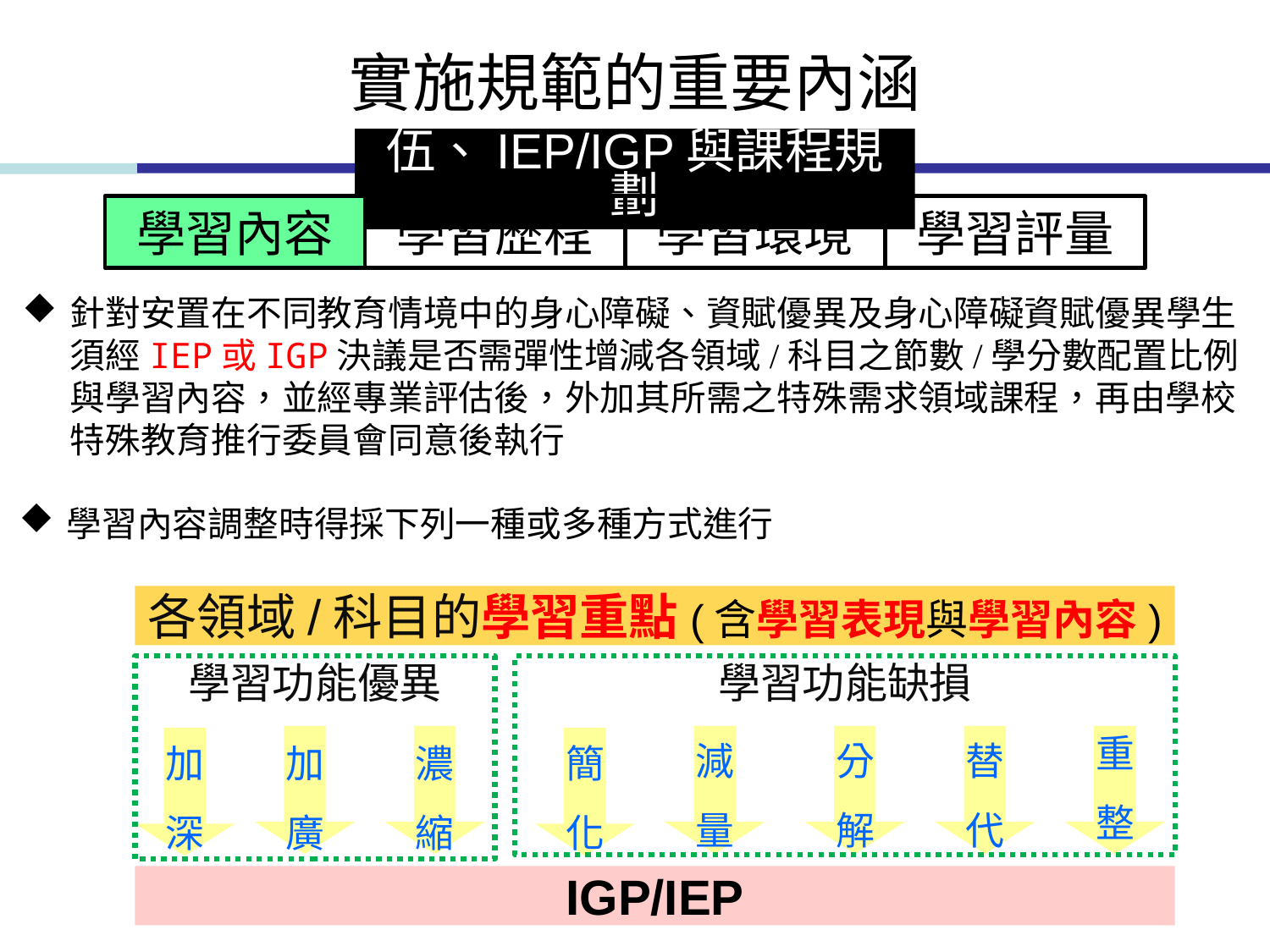

實施規範的重要內涵
伍、IEP/IGP與課程規劃

學習內容
學習歷程
學習環境
學習評量
針對安置在不同教育情境中的身心障礙、資賦優異及身心障礙資賦優異學生須經IEP或IGP決議是否需彈性增減各領域/科目之節數/學分數配置比例與學習內容，並經專業評估後，外加其所需之特殊需求領域課程，再由學校特殊教育推行委員會同意後執行
學習內容調整時得採下列一種或多種方式進行
各領域/科目的學習重點(含學習表現與學習內容)
學習功能優異

學習功能缺損

重
整
減
量
分
解
替
代
加
廣
加
深
濃
縮
簡
化

IGP/IEP